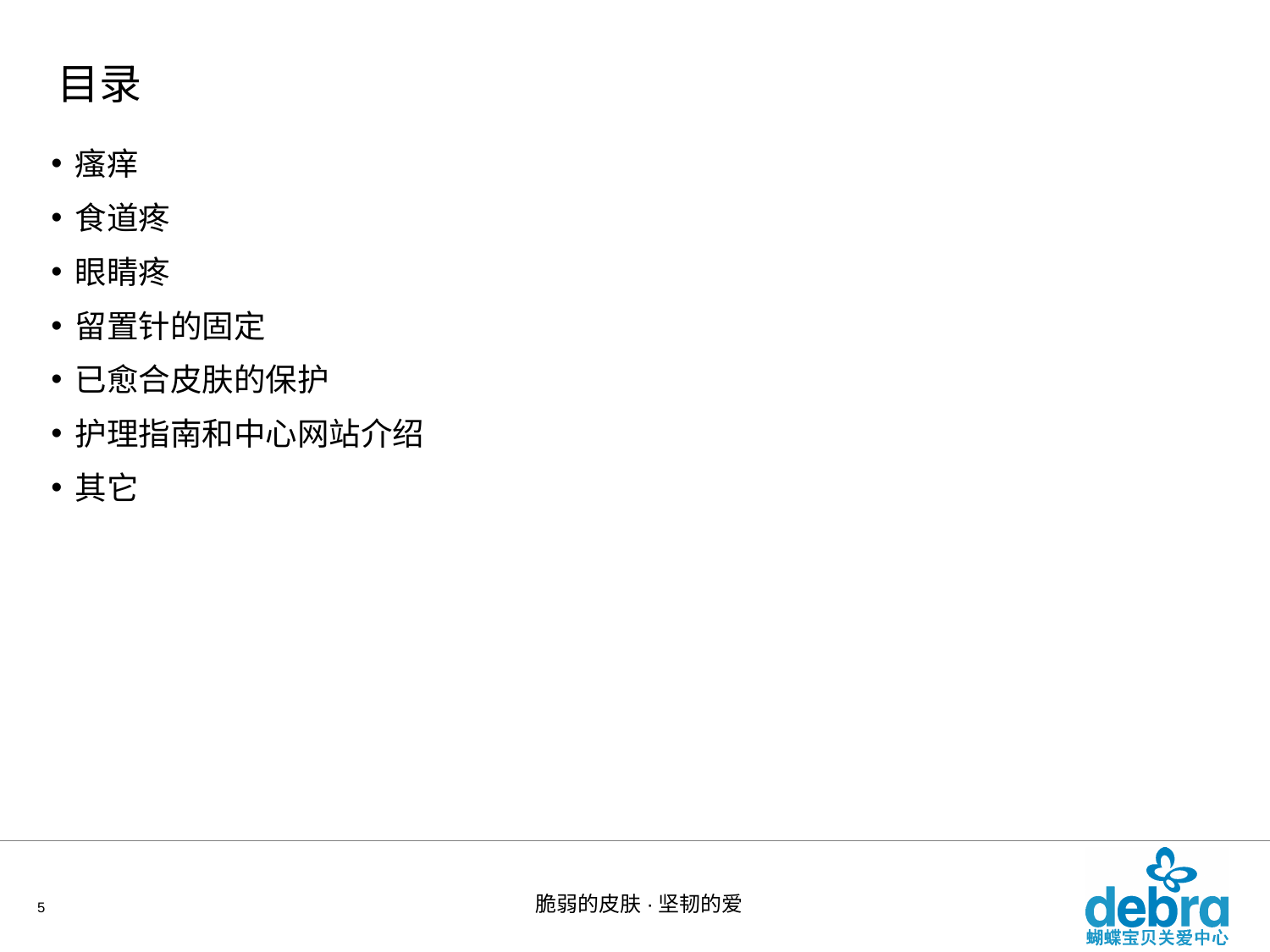

# 目录
瘙痒
食道疼
眼睛疼
留置针的固定
已愈合皮肤的保护
护理指南和中心网站介绍
其它